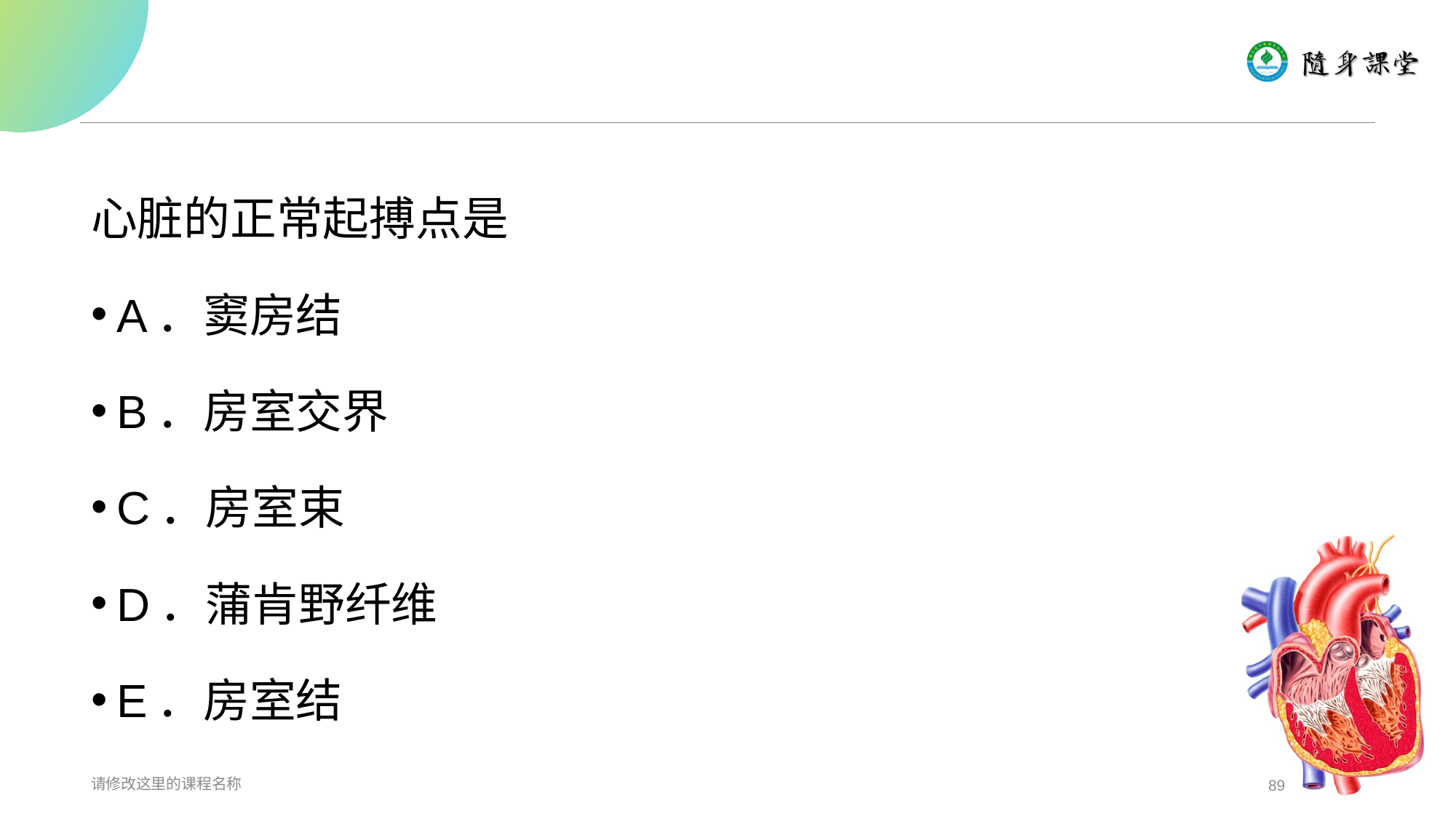

#
心脏的正常起搏点是
A．窦房结
B．房室交界
C．房室束
D．蒲肯野纤维
E．房室结
请修改这里的课程名称
89